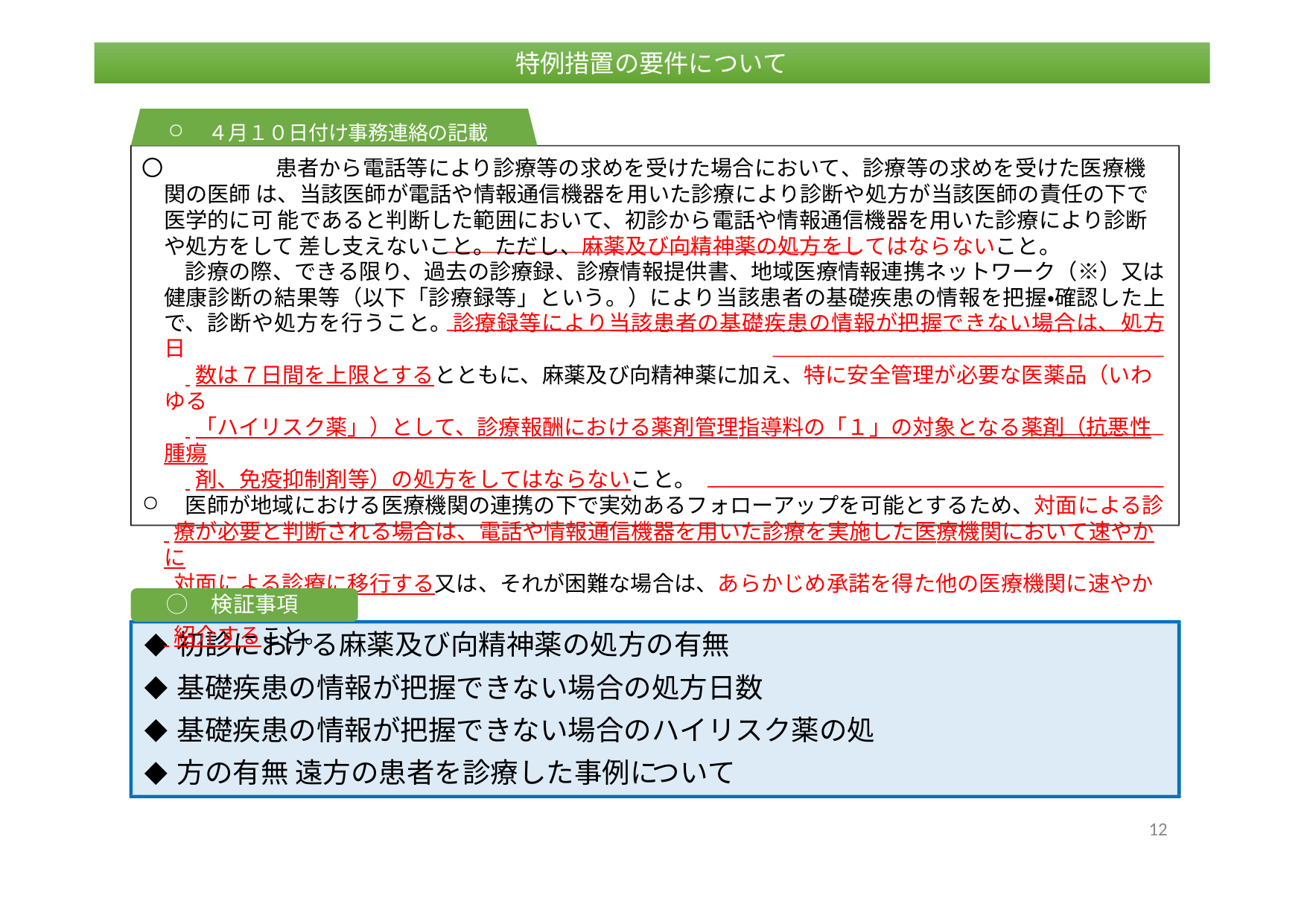

特例措置の要件について

４月１０日付け事務連絡の記載
〇		患者から電話等により診療等の求めを受けた場合において、診療等の求めを受けた医療機関の医師 は、当該医師が電話や情報通信機器を用いた診療により診断や処方が当該医師の責任の下で医学的に可 能であると判断した範囲において、初診から電話や情報通信機器を用いた診療により診断や処方をして 差し支えないこと。ただし、麻薬及び向精神薬の処方をしてはならないこと。
診療の際、できる限り、過去の診療録、診療情報提供書、地域医療情報連携ネットワーク（※）又は 健康診断の結果等（以下「診療録等」という。）により当該患者の基礎疾患の情報を把握・確認した上 で、診断や処方を行うこと。診療録等により当該患者の基礎疾患の情報が把握できない場合は、処方日
 数は７日間を上限とするとともに、麻薬及び向精神薬に加え、特に安全管理が必要な医薬品（いわゆる
 「ハイリスク薬」）として、診療報酬における薬剤管理指導料の「１」の対象となる薬剤（抗悪性腫瘍
 剤、免疫抑制剤等）の処方をしてはならないこと。
医師が地域における医療機関の連携の下で実効あるフォローアップを可能とするため、対面による診
 療が必要と判断される場合は、電話や情報通信機器を用いた診療を実施した医療機関において速やかに
 対面による診療に移行する又は、それが困難な場合は、あらかじめ承諾を得た他の医療機関に速やかに
 紹介すること。
特例措置の要件について

◯	検証事項

初診における麻薬及び向精神薬の処方の有無
基礎疾患の情報が把握できない場合の処方日数
基礎疾患の情報が把握できない場合のハイリスク薬の処方の有無 遠方の患者を診療した事例について
12